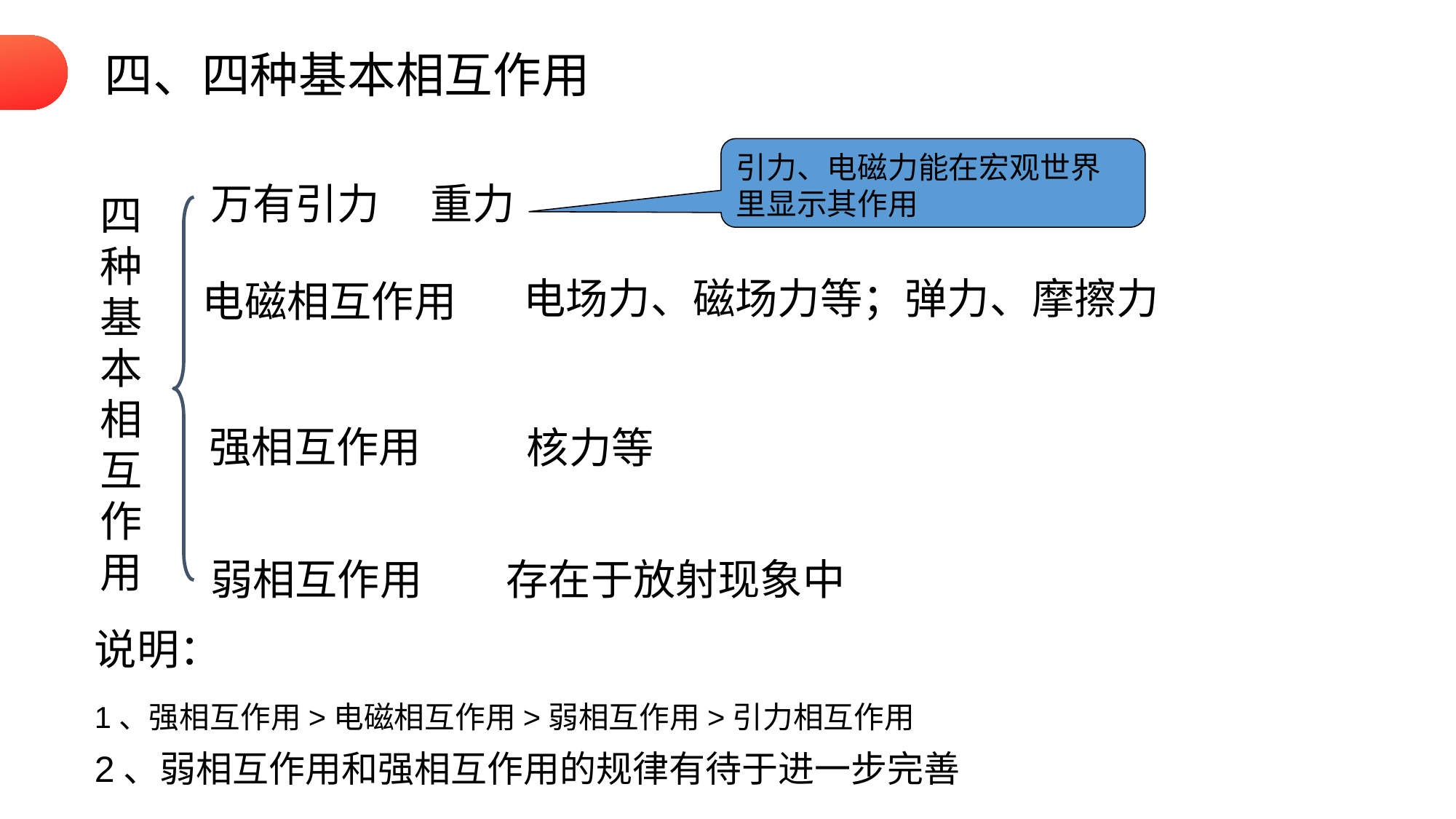

四、四种基本相互作用
引力、电磁力能在宏观世界里显示其作用
万有引力
重力
四种基本相互作用

电场力、磁场力等；弹力、摩擦力
电磁相互作用
强相互作用
核力等
存在于放射现象中
弱相互作用
说明：
1、强相互作用>电磁相互作用>弱相互作用>引力相互作用
2、弱相互作用和强相互作用的规律有待于进一步完善